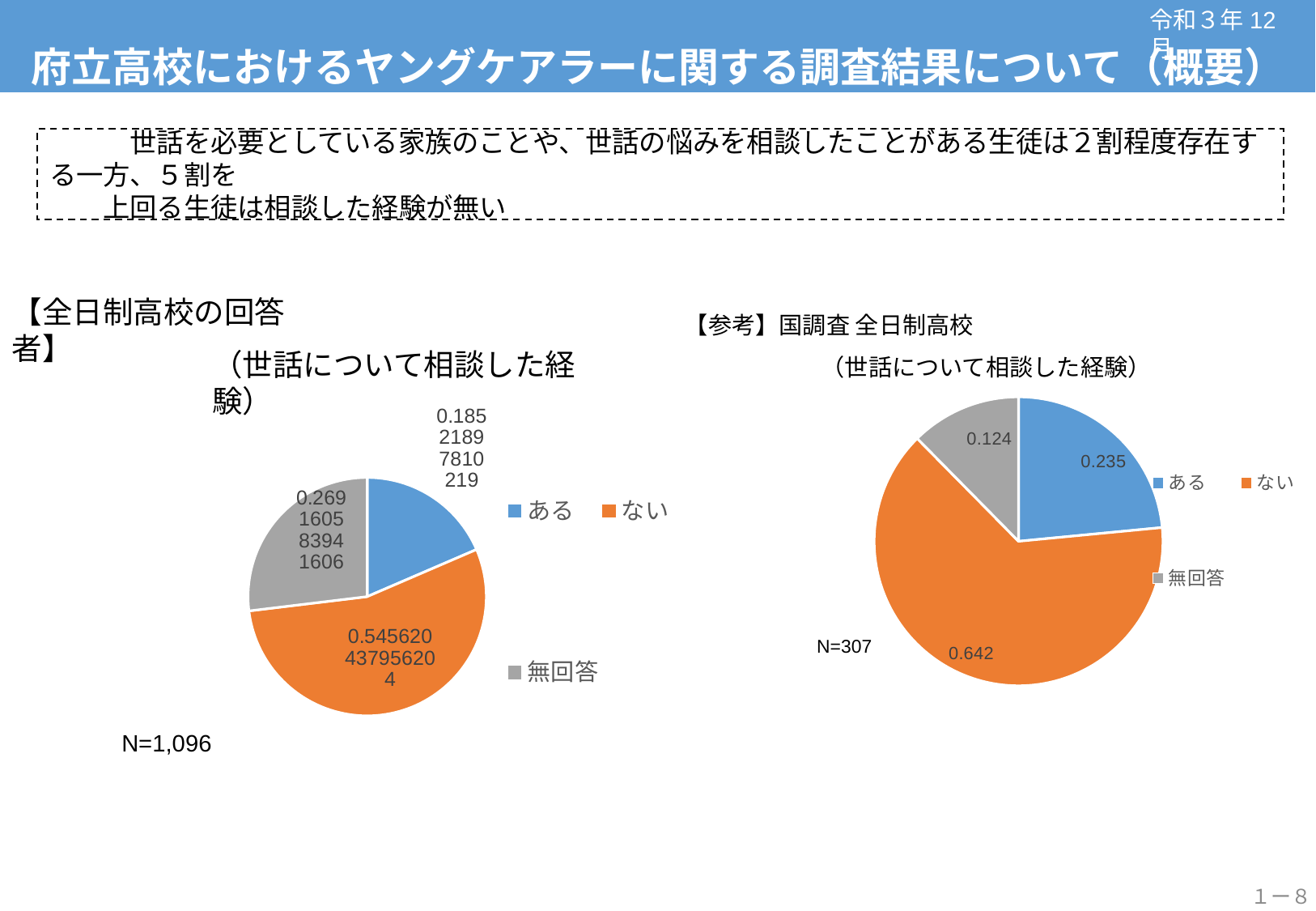

令和３年12月
府立高校におけるヤングケアラーに関する調査結果について（概要）
　　　世話を必要としている家族のことや、世話の悩みを相談したことがある生徒は２割程度存在する一方、５割を
　　上回る生徒は相談した経験が無い
【全日制高校の回答者】

### Chart

| Category | 回答数 |
|---|---|
| ある | 0.1852189781021898 |
| ない | 0.5456204379562044 |
| 無回答 | 0.26916058394160586 |
（世話について相談した経験）
N=1,096
【参考】国調査 全日制高校

### Chart

| Category | 回答数 |
|---|---|
| ある | 0.235 |
| ない | 0.642 |
| 無回答 | 0.124 |
N=307
（世話について相談した経験）
１ー８